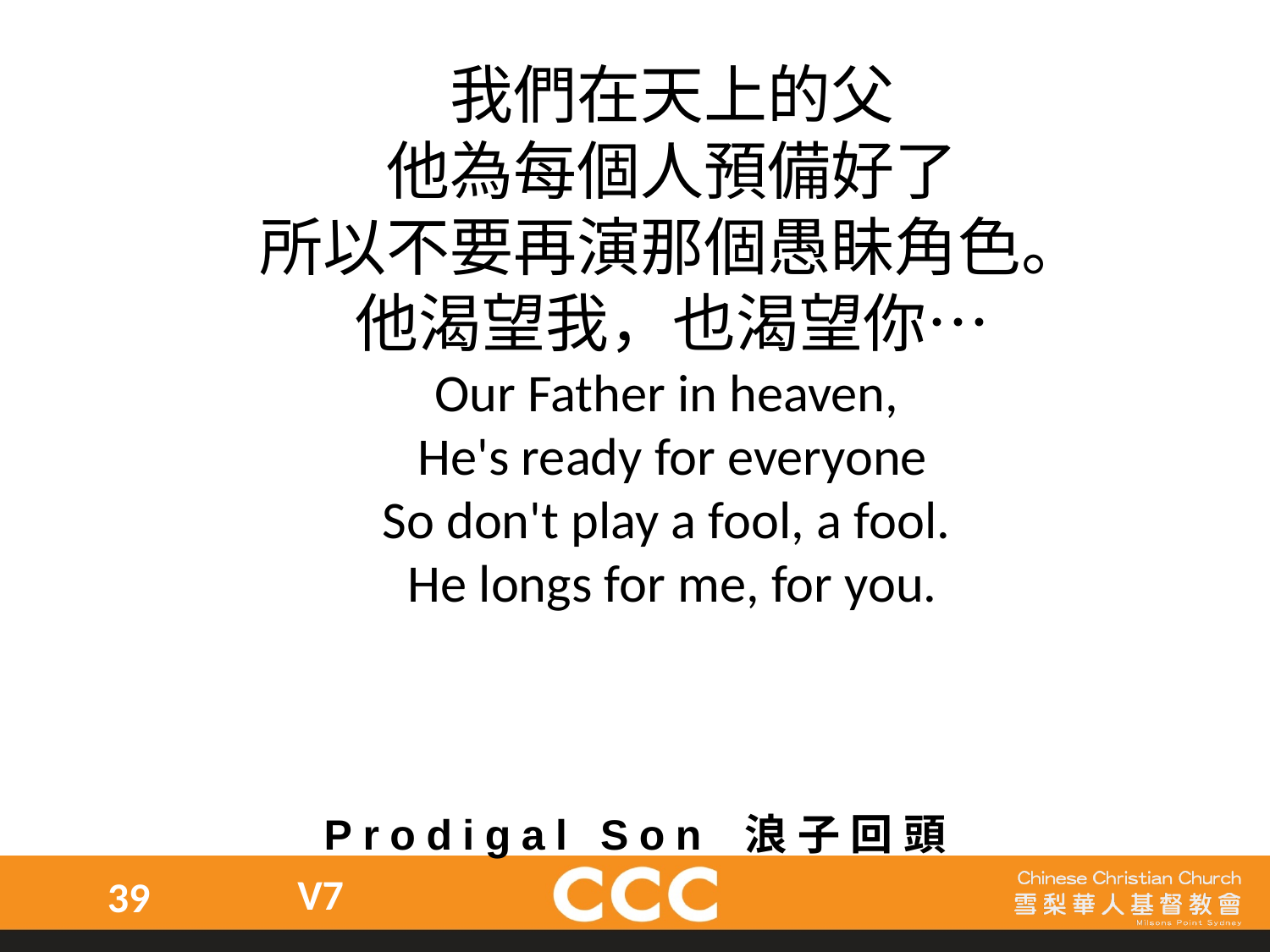

我們在天上的父
他為每個人預備好了
所以不要再演那個愚眛角色。
他渴望我，也渴望你…
Our Father in heaven,
He's ready for everyone
So don't play a fool, a fool.
He longs for me, for you.
Prodigal Son 浪子回頭
V7
39